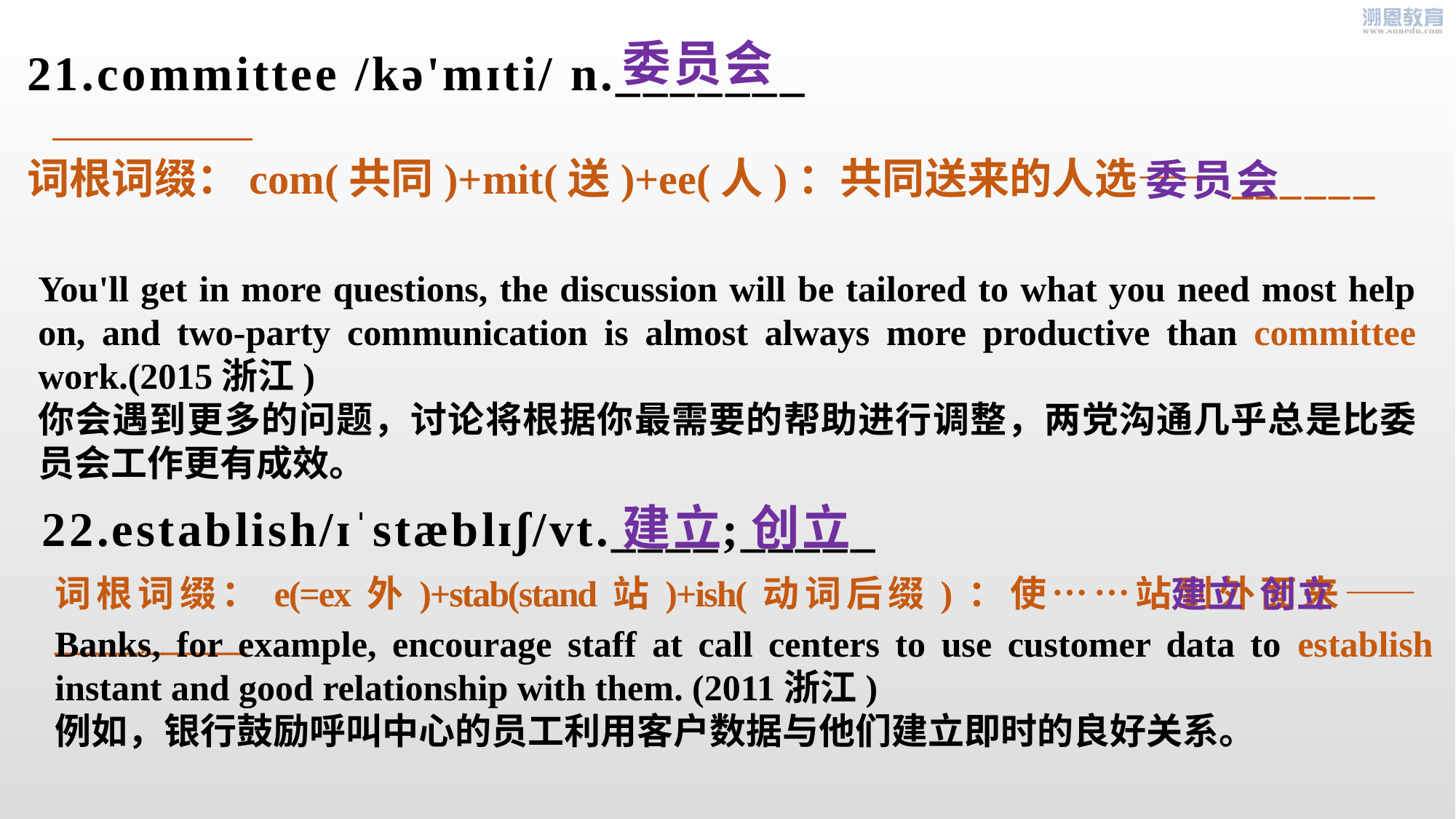

委员会
21.committee /kə'mɪti/ n._______

词根词缀：com(共同)+mit(送)+ee(人)：共同送来的人选——______

委员会
You'll get in more questions, the discussion will be tailored to what you need most help on, and two-party communication is almost always more productive than committee work.(2015浙江)
你会遇到更多的问题，讨论将根据你最需要的帮助进行调整，两党沟通几乎总是比委员会工作更有成效。

建立  创立
22.establish/ɪˈstæblɪʃ/vt.____;_____
词根词缀：e(=ex外)+stab(stand站)+ish(动词后缀)：使……站到外面来——_____,______
建立  创立
Banks, for example, encourage staff at call centers to use customer data to establish instant and good relationship with them. (2011浙江)
例如，银行鼓励呼叫中心的员工利用客户数据与他们建立即时的良好关系。